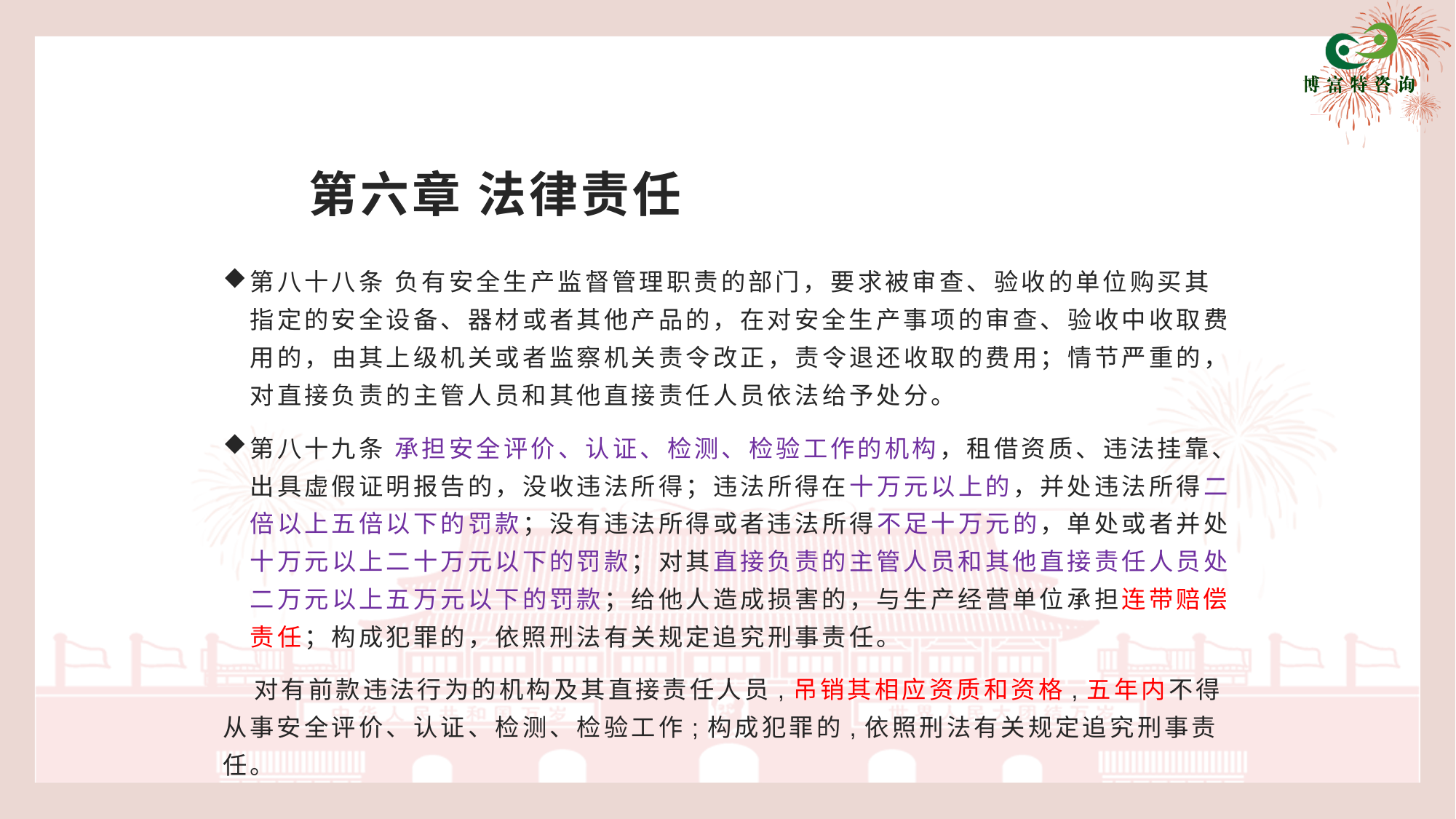

# 第六章 法律责任
第八十八条 负有安全生产监督管理职责的部门，要求被审查、验收的单位购买其指定的安全设备、器材或者其他产品的，在对安全生产事项的审查、验收中收取费用的，由其上级机关或者监察机关责令改正，责令退还收取的费用；情节严重的，对直接负责的主管人员和其他直接责任人员依法给予处分。
第八十九条 承担安全评价、认证、检测、检验工作的机构，租借资质、违法挂靠、出具虚假证明报告的，没收违法所得；违法所得在十万元以上的，并处违法所得二倍以上五倍以下的罚款；没有违法所得或者违法所得不足十万元的，单处或者并处十万元以上二十万元以下的罚款；对其直接负责的主管人员和其他直接责任人员处二万元以上五万元以下的罚款；给他人造成损害的，与生产经营单位承担连带赔偿责任；构成犯罪的，依照刑法有关规定追究刑事责任。
   对有前款违法行为的机构及其直接责任人员,吊销其相应资质和资格,五年内不得从事安全评价、认证、检测、检验工作;构成犯罪的,依照刑法有关规定追究刑事责任。